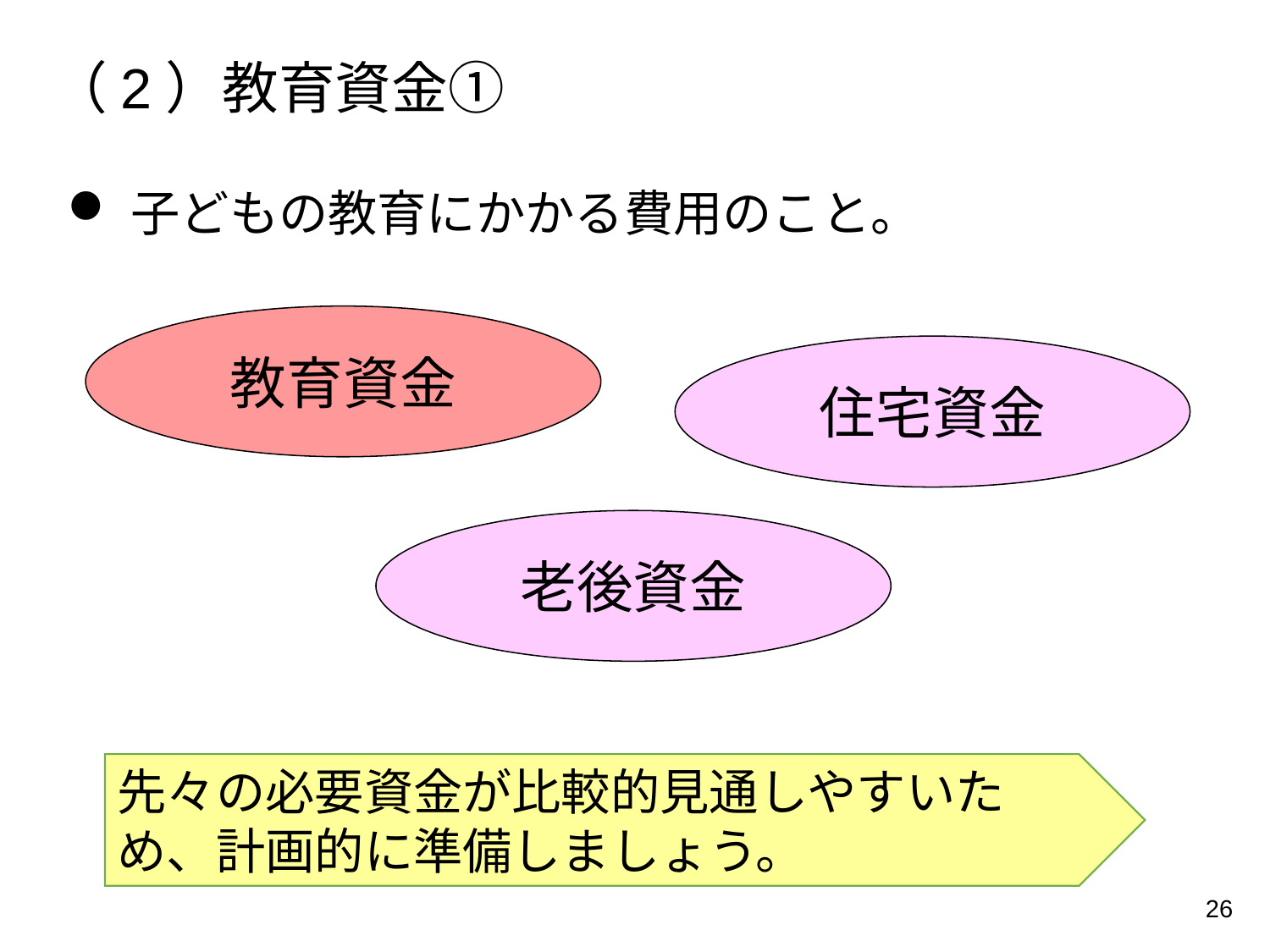

（2）教育資金①
子どもの教育にかかる費用のこと。
教育資金
住宅資金
老後資金
先々の必要資金が比較的見通しやすいため、計画的に準備しましょう。
26